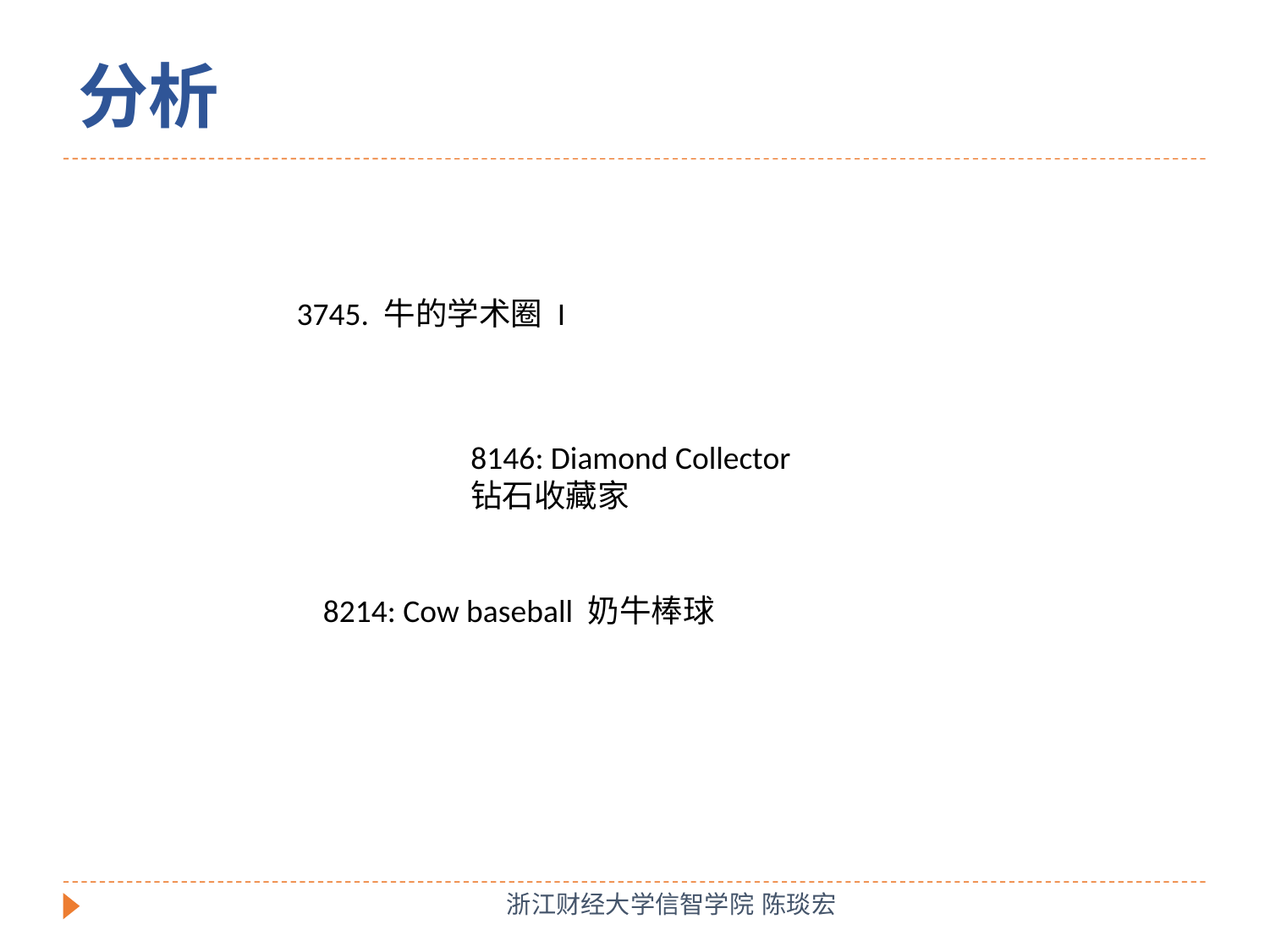

分析
3745. 牛的学术圈 I
8146: Diamond Collector 钻石收藏家
8214: Cow baseball 奶牛棒球
浙江财经大学信智学院 陈琰宏
36